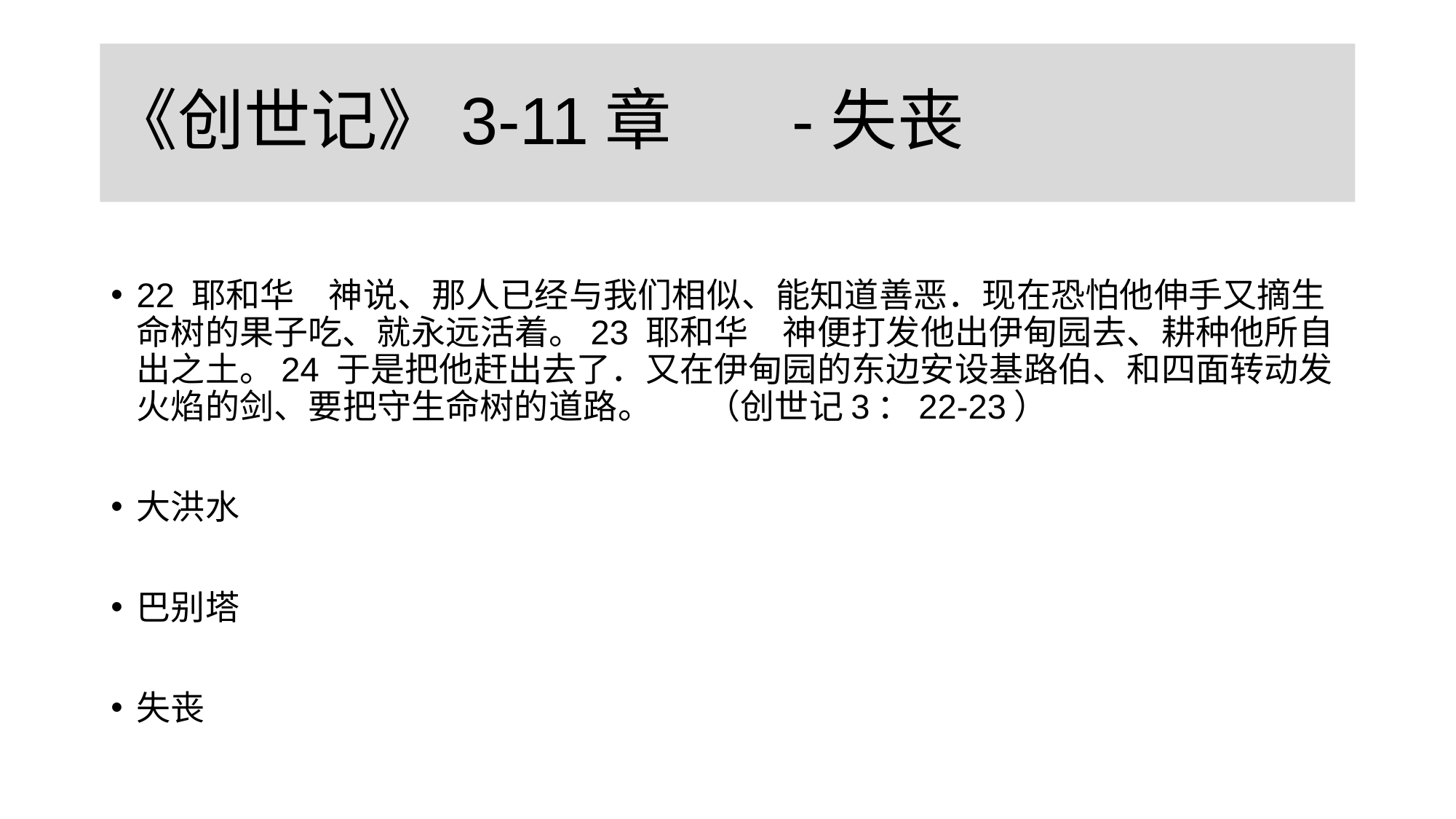

# 《创世记》3-11章       -失丧

22 耶和华　神说、那人已经与我们相似、能知道善恶．现在恐怕他伸手又摘生命树的果子吃、就永远活着。23 耶和华　神便打发他出伊甸园去、耕种他所自出之土。24 于是把他赶出去了．又在伊甸园的东边安设基路伯、和四面转动发火焰的剑、要把守生命树的道路。	（创世记3：22-23）

大洪水

巴别塔

失丧